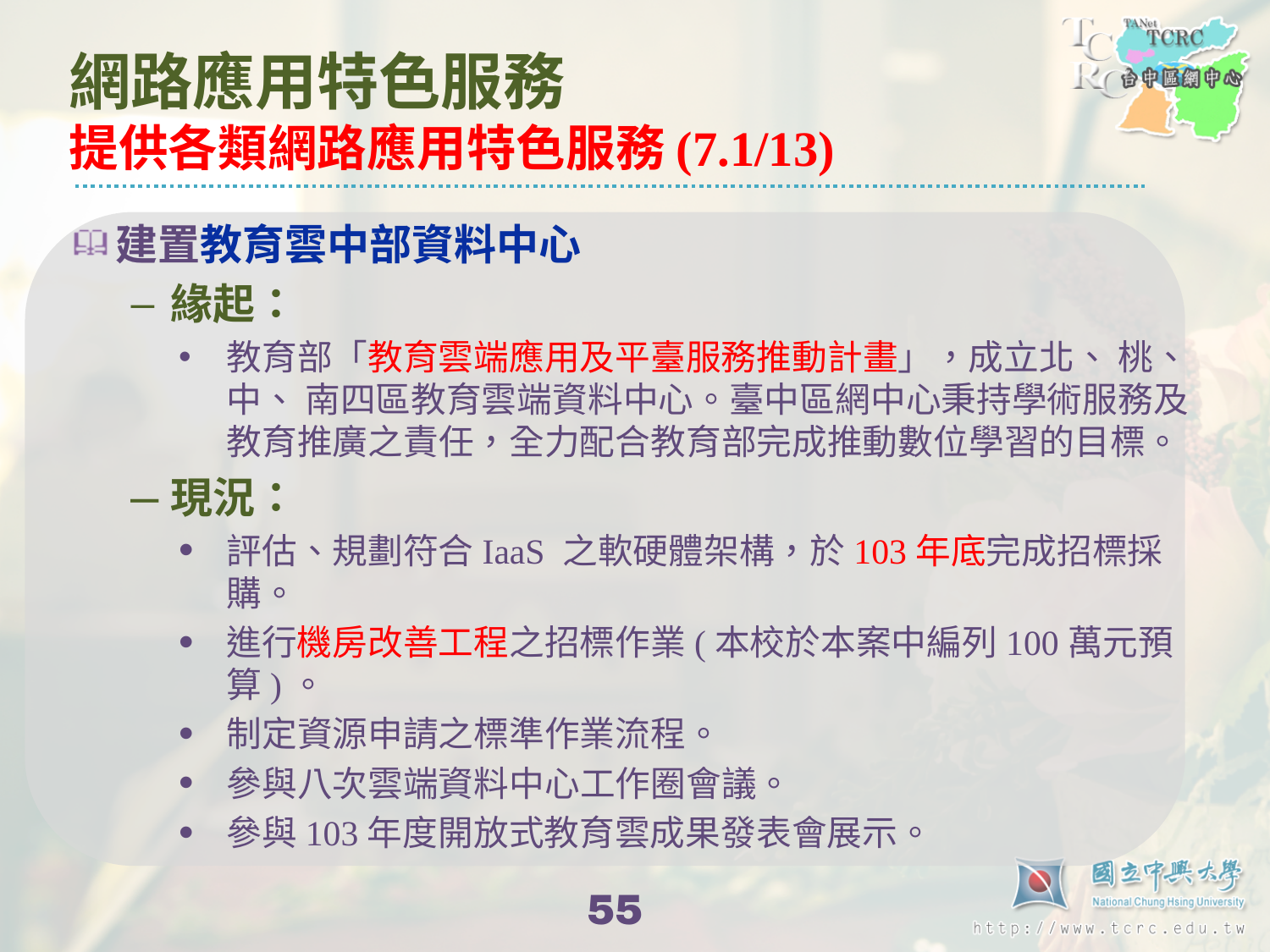

# 網路應用特色服務 提供各類網路應用特色服務(7.1/13)
建置教育雲中部資料中心
緣起：
教育部「教育雲端應用及平臺服務推動計畫」，成立北、 桃、中、 南四區教育雲端資料中心。臺中區網中心秉持學術服務及教育推廣之責任，全力配合教育部完成推動數位學習的目標。
現況：
評估、規劃符合IaaS 之軟硬體架構，於103年底完成招標採購。
進行機房改善工程之招標作業(本校於本案中編列100萬元預算)。
制定資源申請之標準作業流程。
參與八次雲端資料中心工作圈會議。
參與103年度開放式教育雲成果發表會展示。